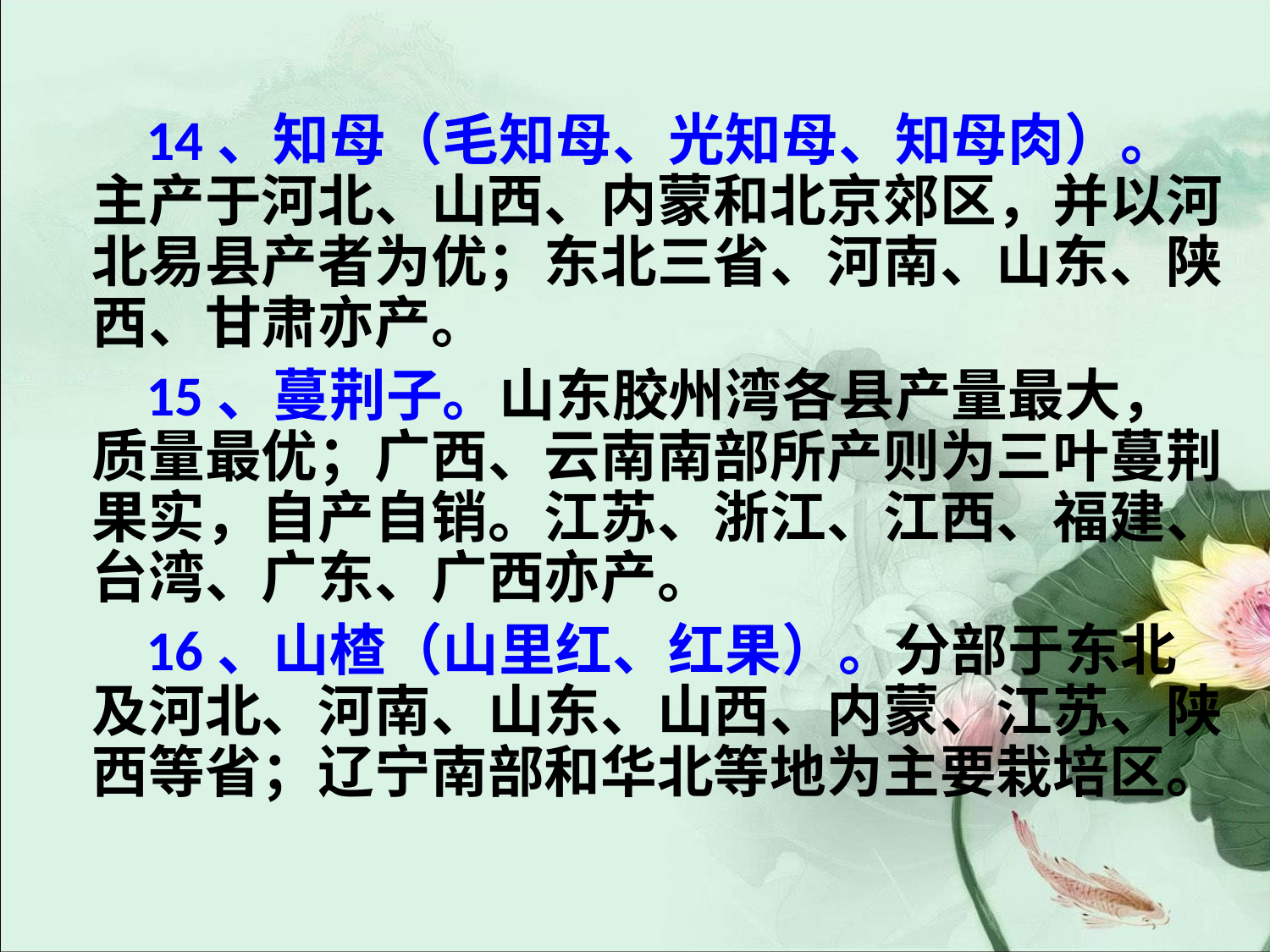

#
        14、知母（毛知母、光知母、知母肉）。主产于河北、山西、内蒙和北京郊区，并以河北易县产者为优；东北三省、河南、山东、陕西、甘肃亦产。
        15、蔓荆子。山东胶州湾各县产量最大，质量最优；广西、云南南部所产则为三叶蔓荆果实，自产自销。江苏、浙江、江西、福建、台湾、广东、广西亦产。
        16、山楂（山里红、红果）。分部于东北及河北、河南、山东、山西、内蒙、江苏、陕西等省；辽宁南部和华北等地为主要栽培区。